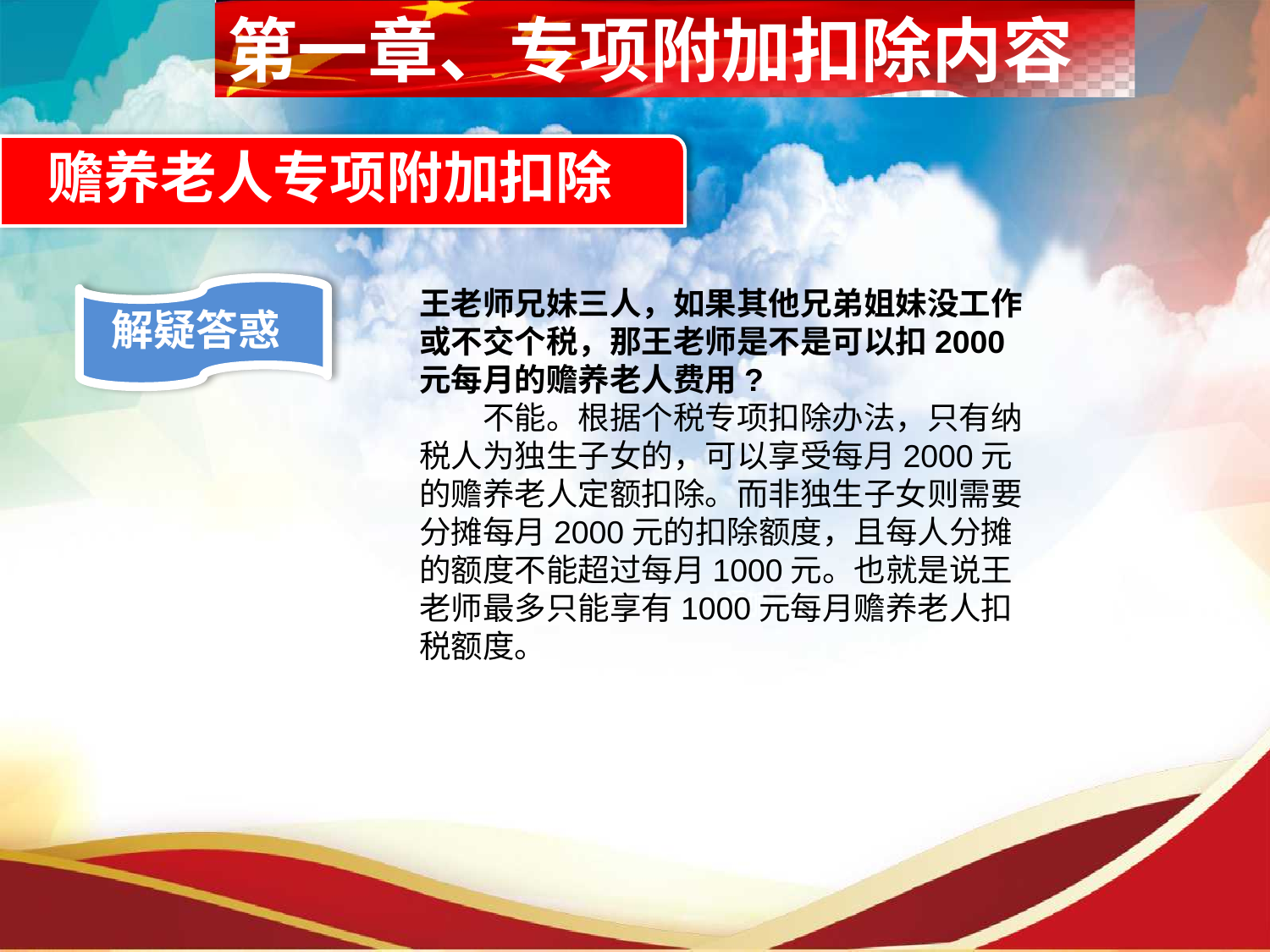

第一章、专项附加扣除内容

赡养老人专项附加扣除

王老师兄妹三人，如果其他兄弟姐妹没工作或不交个税，那王老师是不是可以扣2000元每月的赡养老人费用?
　　不能。根据个税专项扣除办法，只有纳税人为独生子女的，可以享受每月2000元的赡养老人定额扣除。而非独生子女则需要分摊每月2000元的扣除额度，且每人分摊的额度不能超过每月1000元。也就是说王老师最多只能享有1000元每月赡养老人扣税额度。
解疑答惑